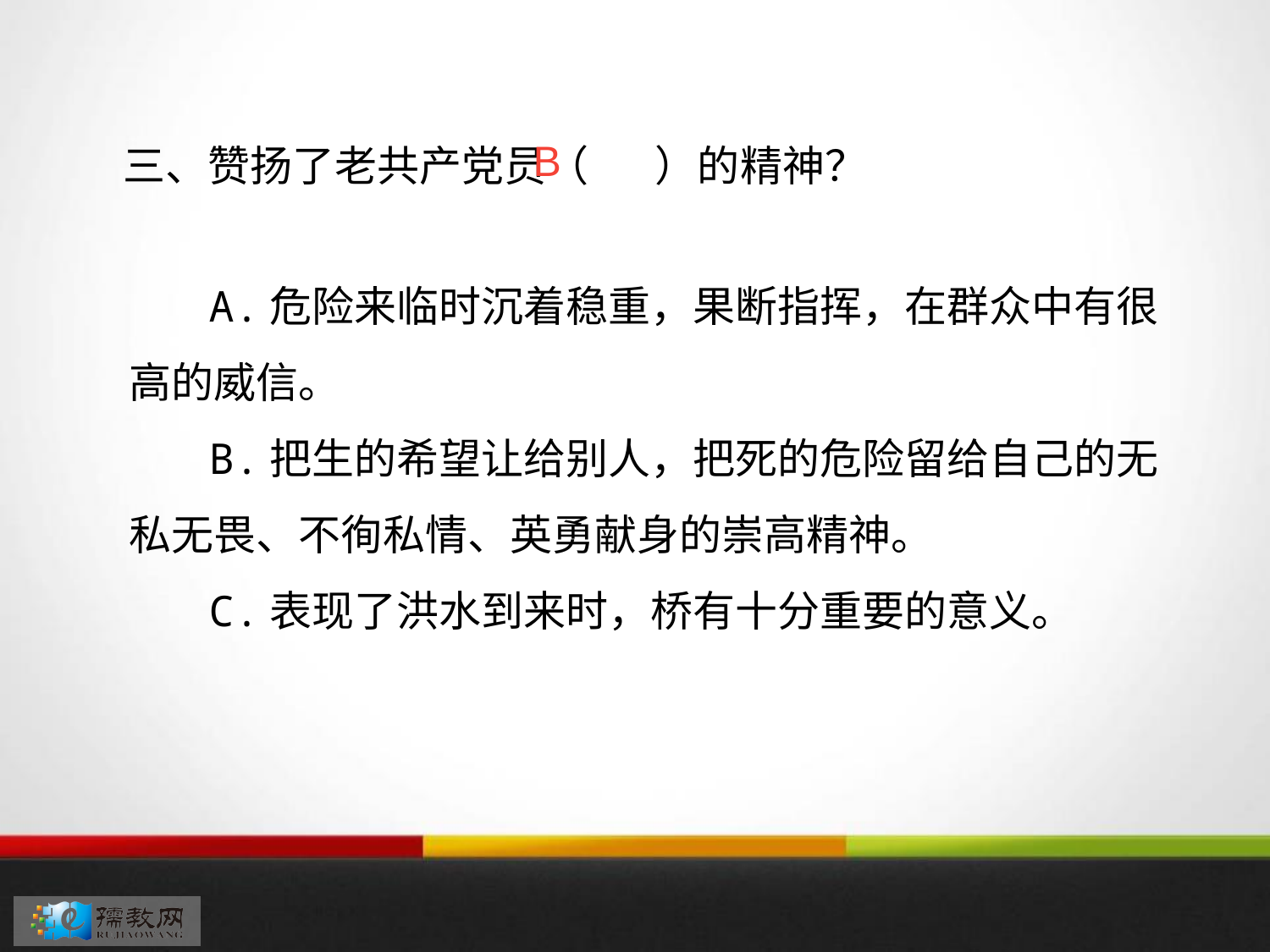

三、赞扬了老共产党员（       ）的精神？
B
A.危险来临时沉着稳重，果断指挥，在群众中有很高的威信。
B.把生的希望让给别人，把死的危险留给自己的无私无畏、不徇私情、英勇献身的崇高精神。
C.表现了洪水到来时，桥有十分重要的意义。